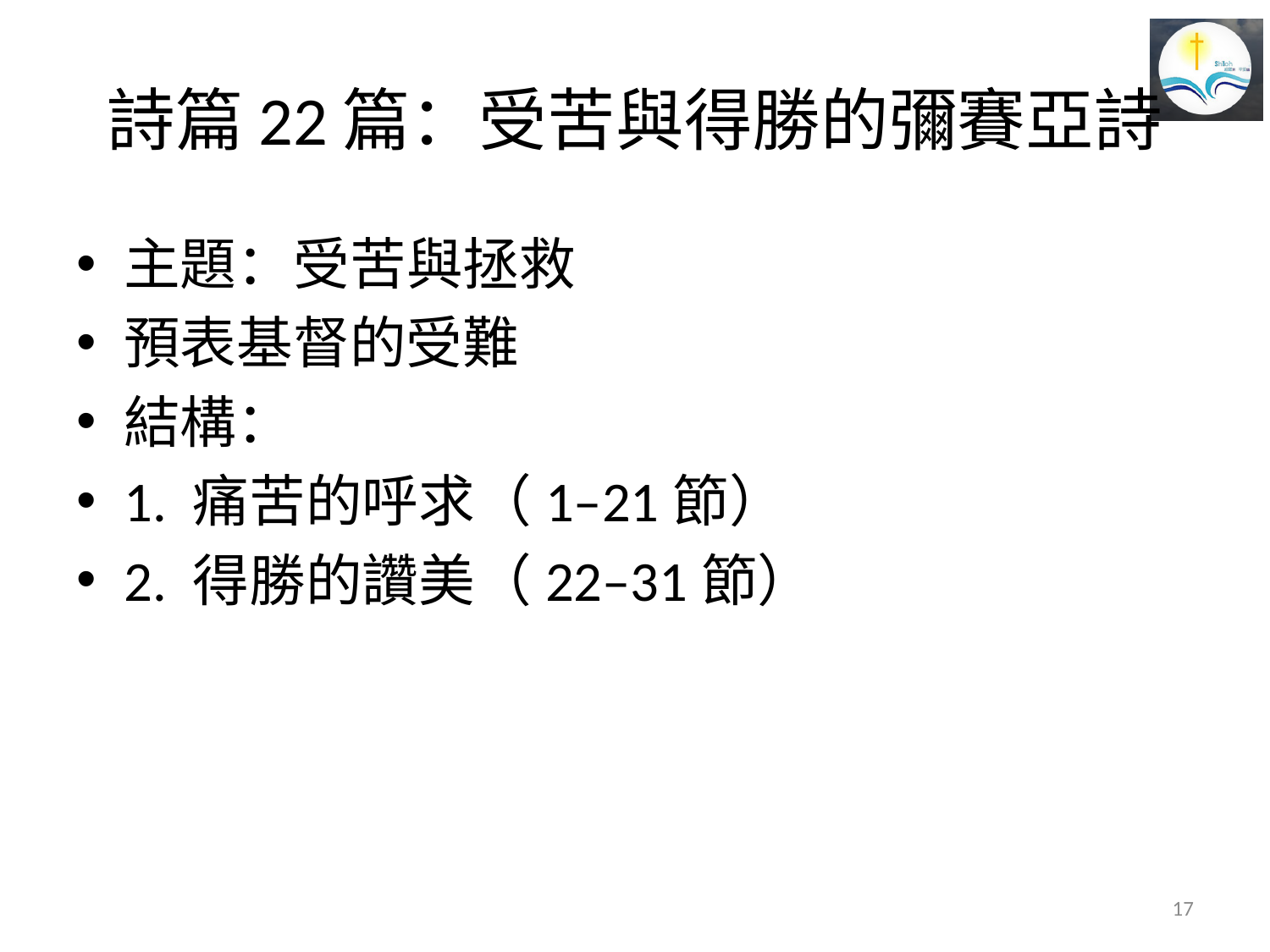

# 詩篇22篇：受苦與得勝的彌賽亞詩
主題：受苦與拯救
預表基督的受難
結構：
1. 痛苦的呼求（1–21節）
2. 得勝的讚美（22–31節）
17